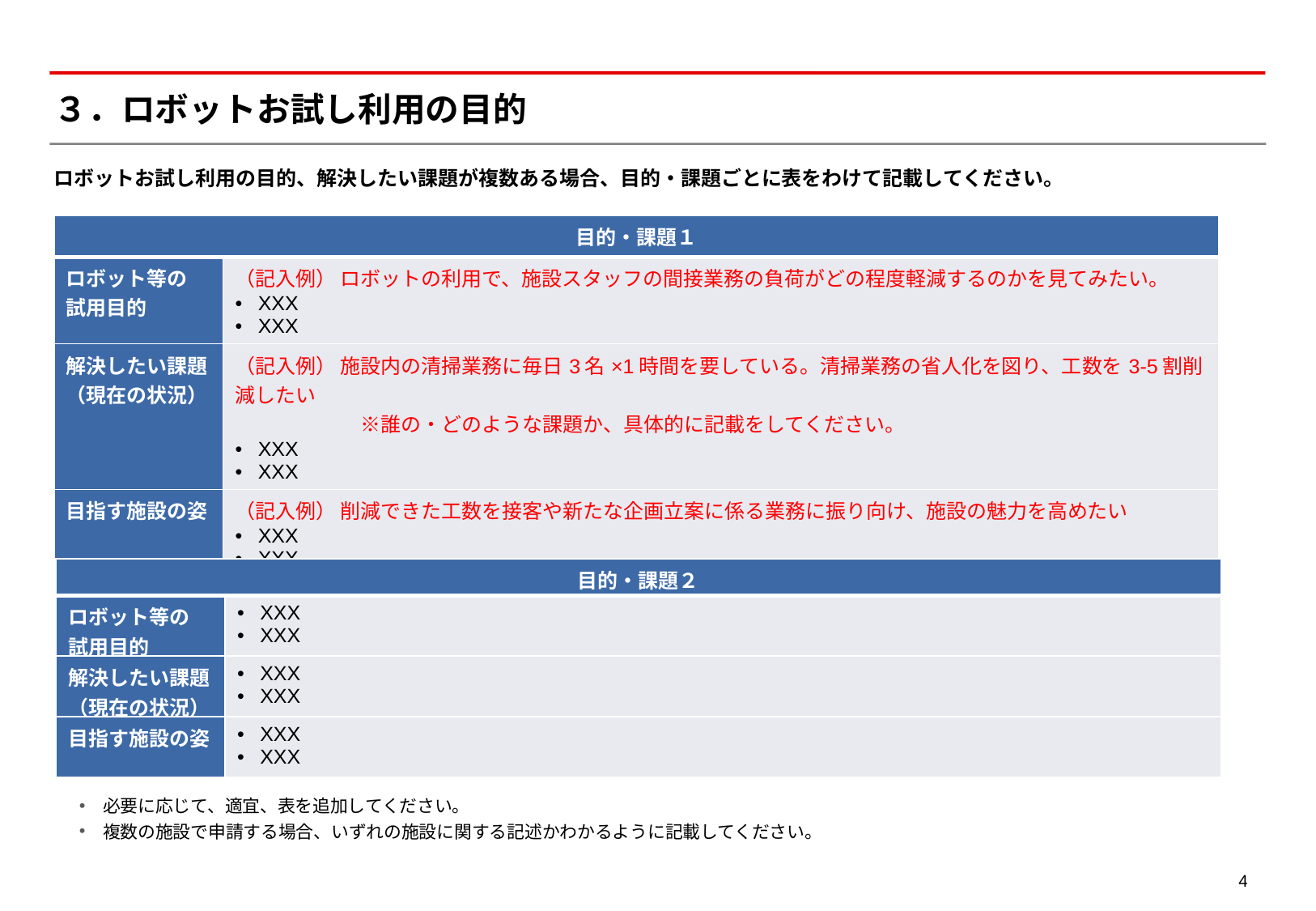

# ３．ロボットお試し利用の目的
ロボットお試し利用の目的、解決したい課題が複数ある場合、目的・課題ごとに表をわけて記載してください。
| 目的・課題１ |  |
| --- | --- |
| ロボット等の 試用目的 | （記入例） ロボットの利用で、施設スタッフの間接業務の負荷がどの程度軽減するのかを見てみたい。 XXX XXX |
| 解決したい課題 （現在の状況） | （記入例） 施設内の清掃業務に毎日3名×1時間を要している。清掃業務の省人化を図り、工数を3-5割削減したい 　　　　　　 ※誰の・どのような課題か、具体的に記載をしてください。 XXX XXX |
| 目指す施設の姿 | （記入例） 削減できた工数を接客や新たな企画立案に係る業務に振り向け、施設の魅力を高めたい XXX XXX |
| 目的・課題２ |  |
| --- | --- |
| ロボット等の 試用目的 | XXX XXX |
| 解決したい課題 （現在の状況） | XXX XXX |
| 目指す施設の姿 | XXX XXX |
必要に応じて、適宜、表を追加してください。
複数の施設で申請する場合、いずれの施設に関する記述かわかるように記載してください。